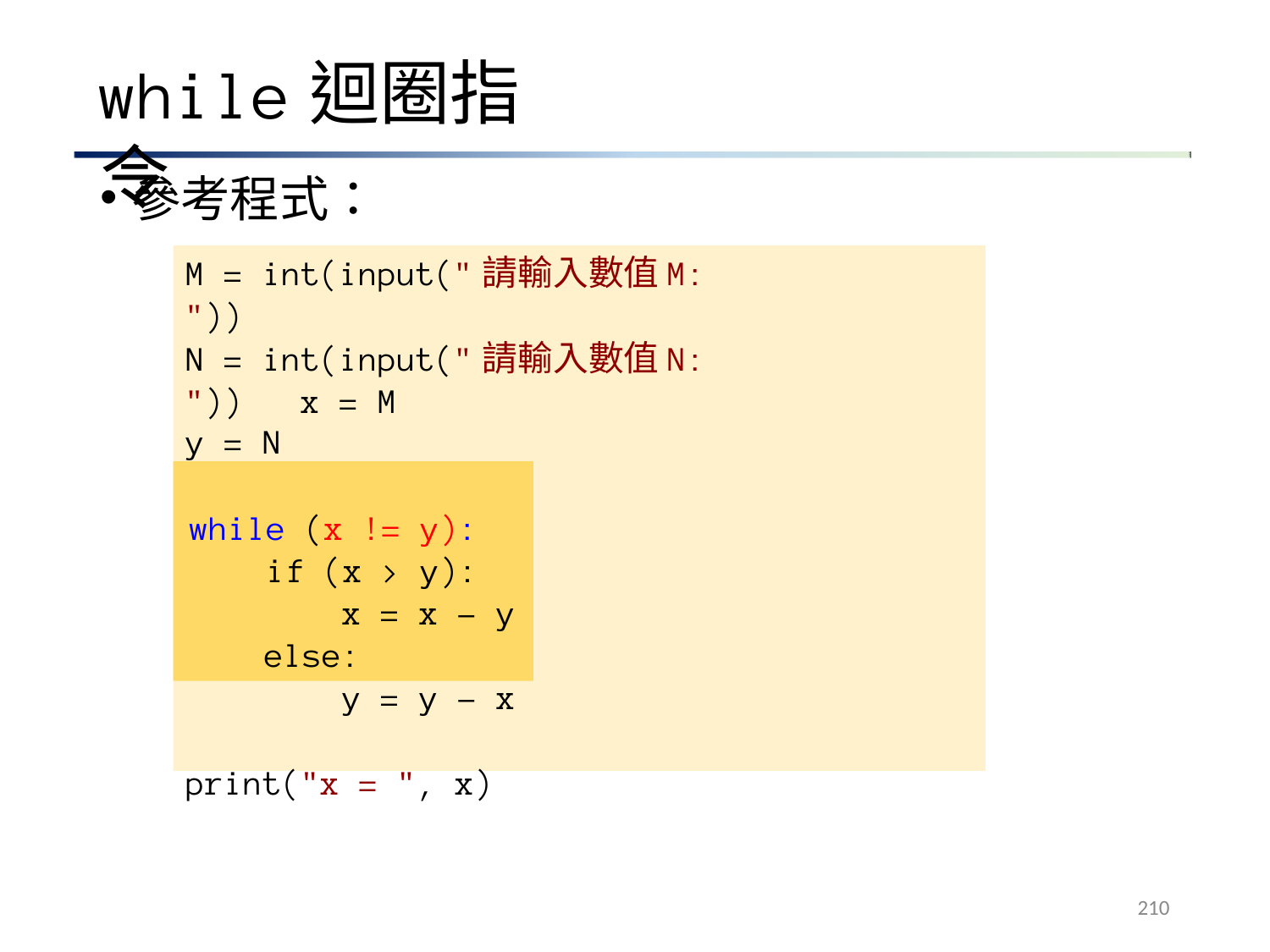

# while迴圈指令
參考程式：
M = int(input("請輸入數值M: "))
N = int(input("請輸入數值N: "))   x = M
y = N

while (x != y):
if (x > y):
x = x - y
else:
y = y - x

print("x = ", x)

210